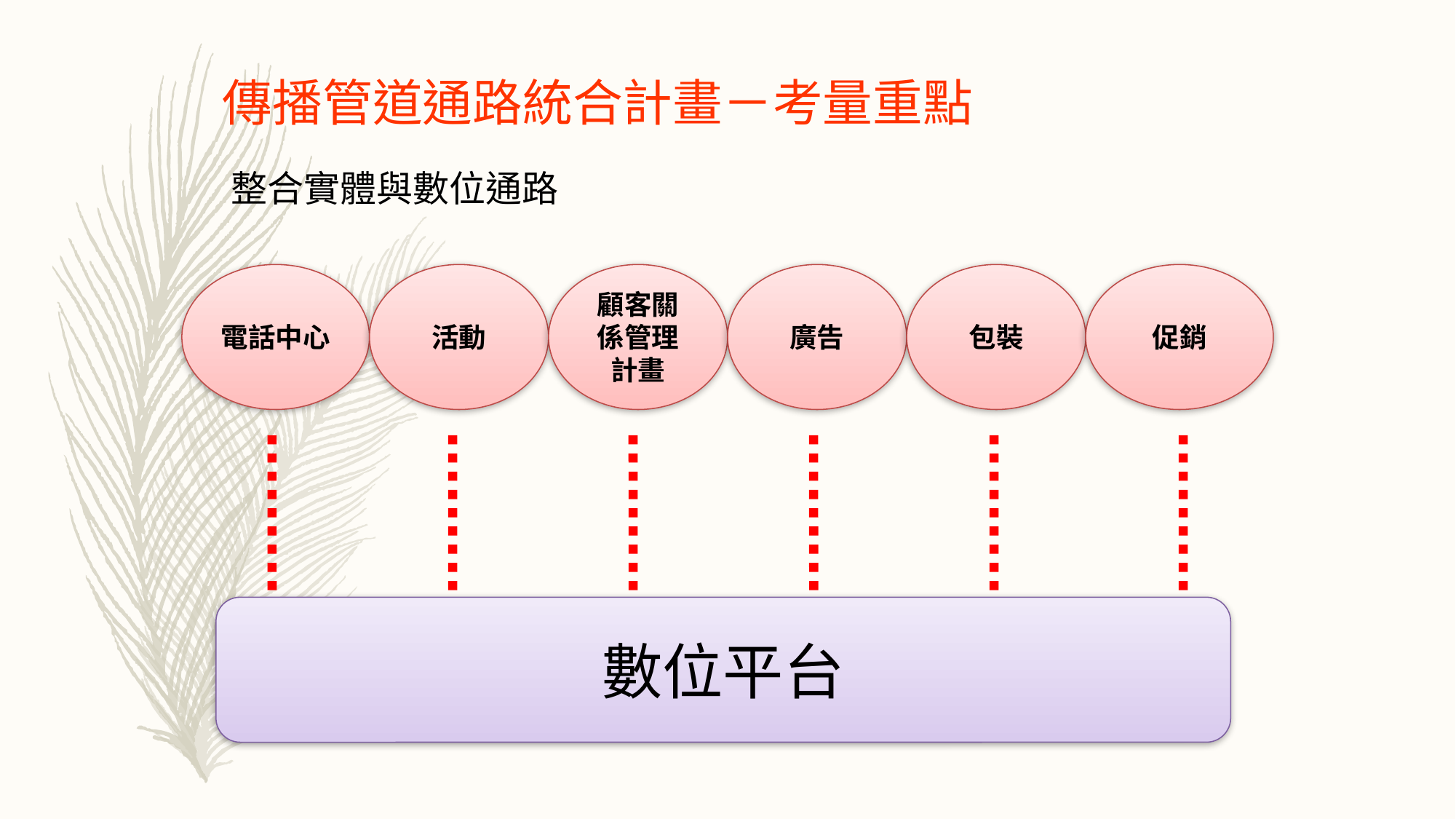

傳播管道通路統合計畫－考量重點
整合實體與數位通路
電話中心
活動
顧客關係管理計畫
廣告
包裝
促銷

數位平台